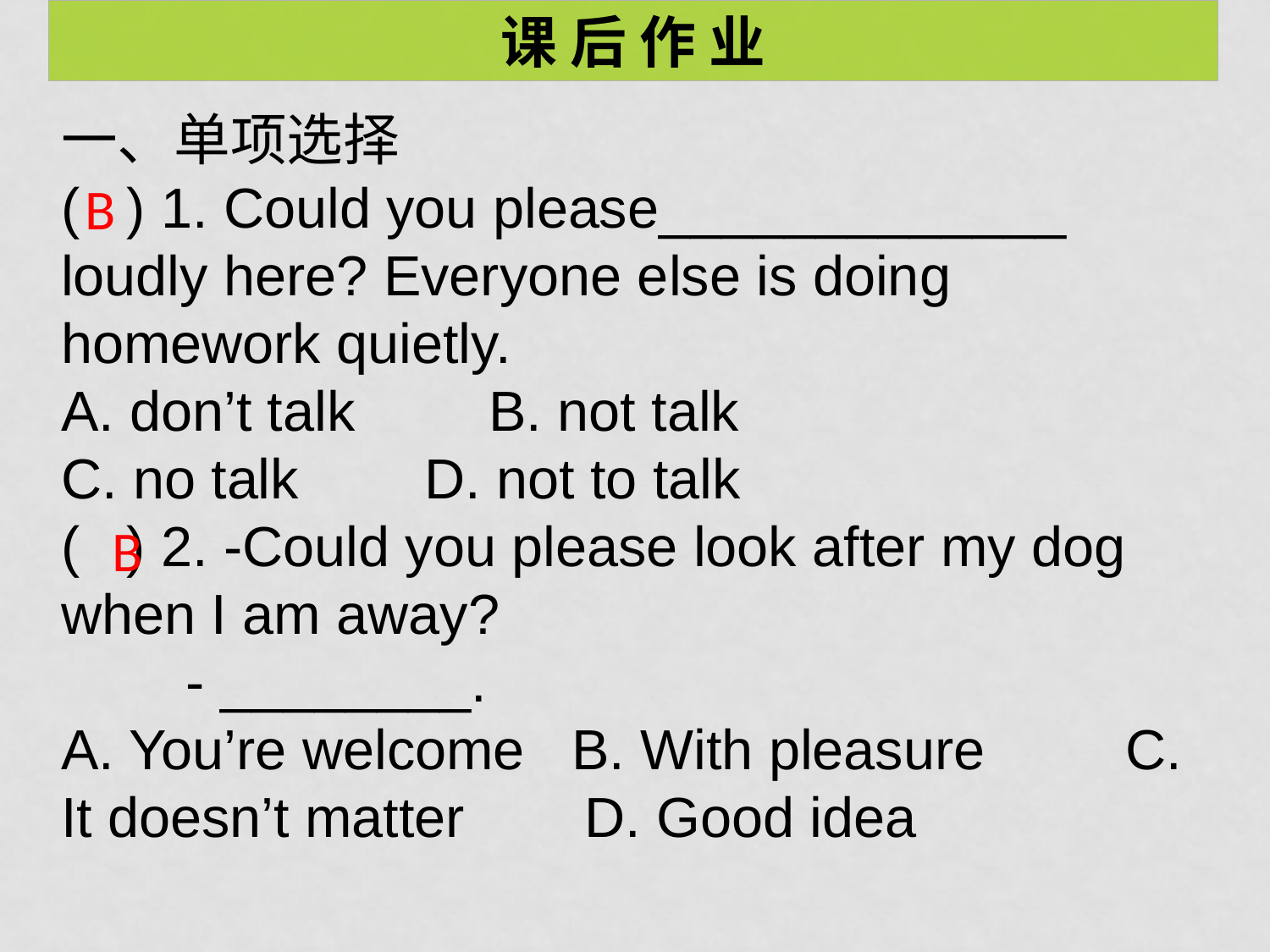

课 后 作 业
一、单项选择
(   ) 1. Could you please_____________ loudly here? Everyone else is doing homework quietly.
A. don’t talk	   B. not talk
C. no talk	       D. not to talk
(   ) 2. -Could you please look after my dog when I am away?
        - ________.
A. You’re welcome   B. With pleasure         C. It doesn’t matter 	 D. Good idea
B
B